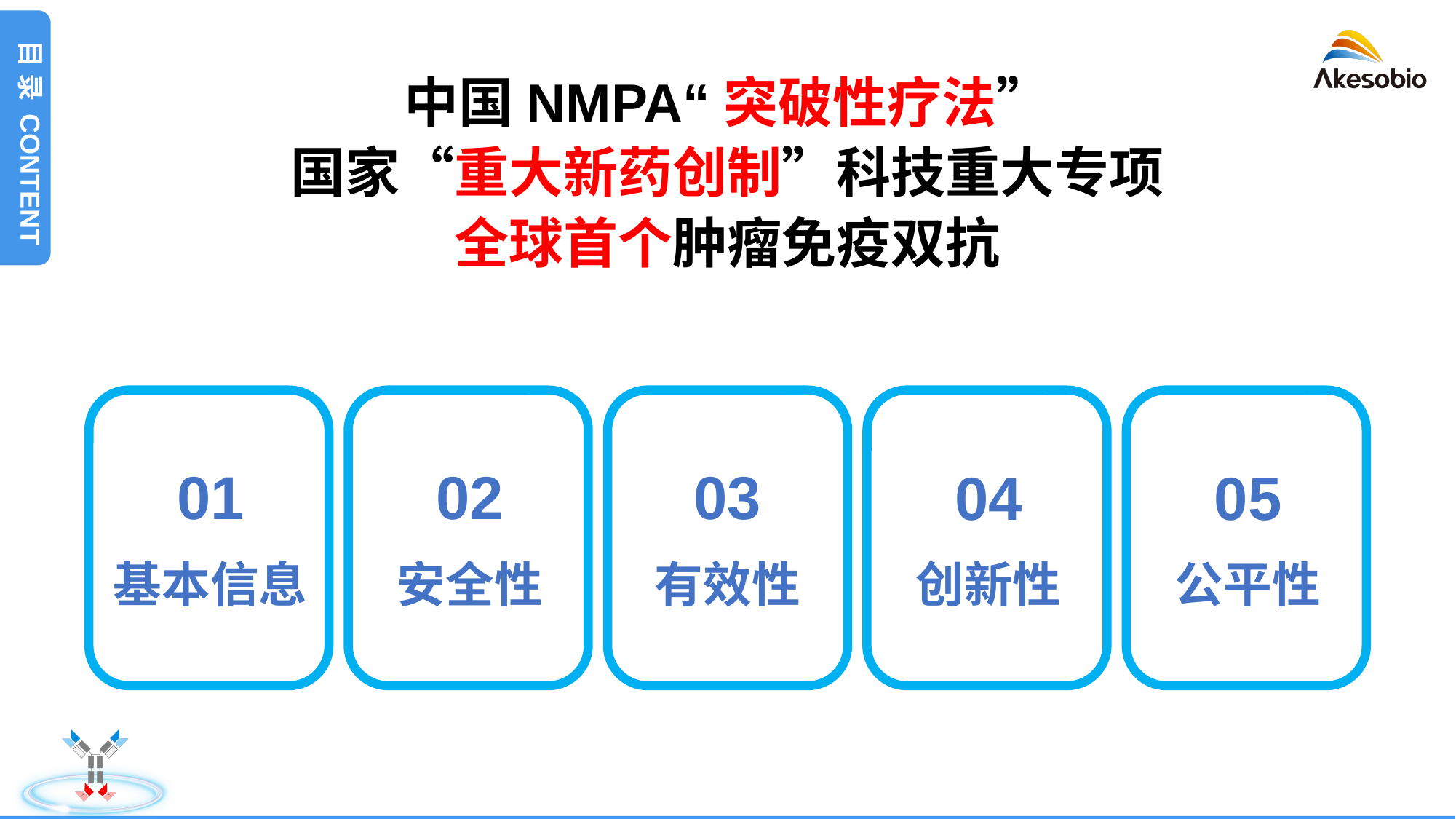

目 录 CONTENT
中国NMPA“突破性疗法”
国家“重大新药创制”科技重大专项
全球首个肿瘤免疫双抗

01
02
03
04
05
基本信息
安全性
有效性
创新性
公平性